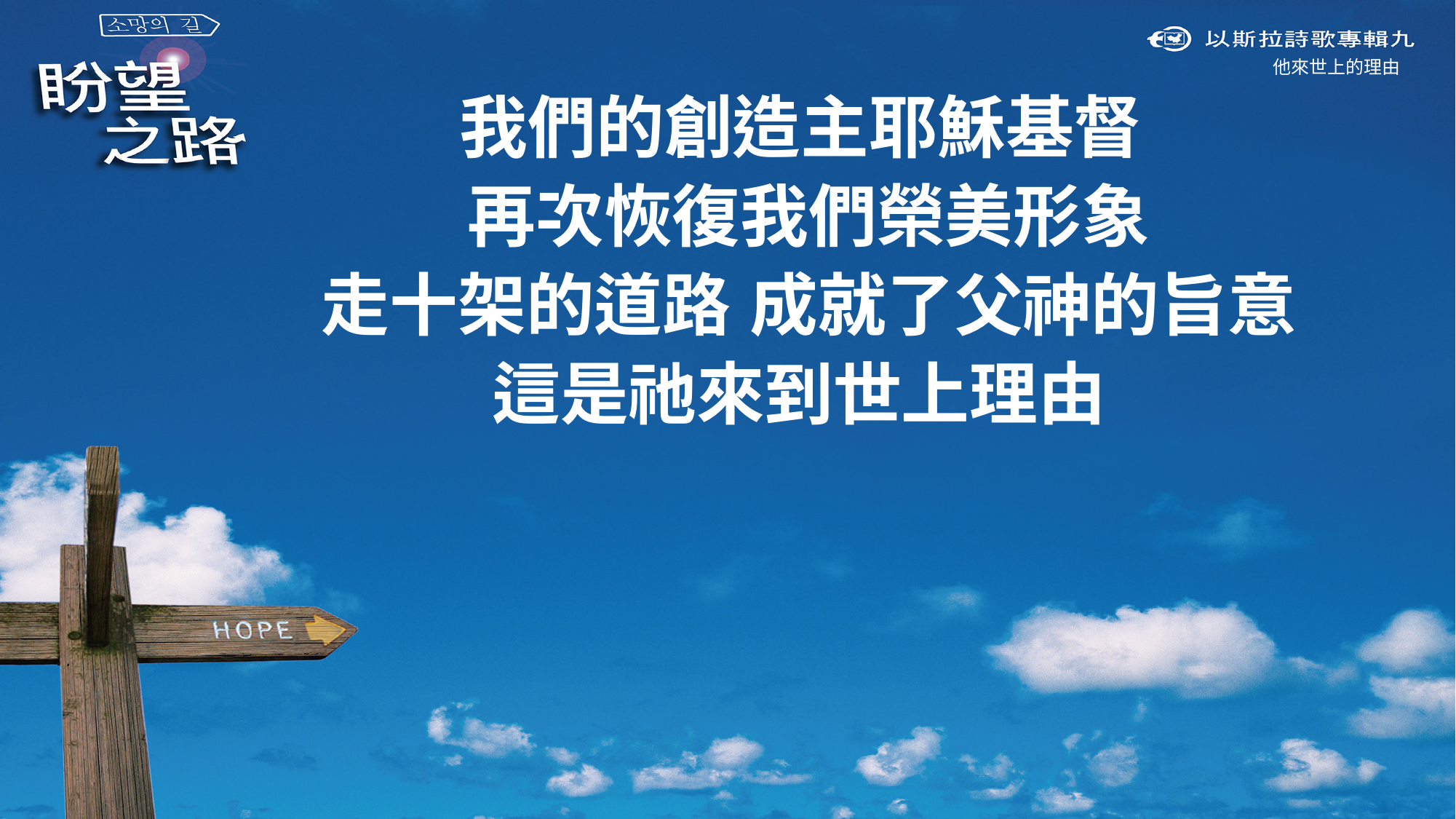

他來世上的理由
我們的創造主耶穌基督
再次恢復我們榮美形象
走十架的道路 成就了父神的旨意
這是祂來到世上理由